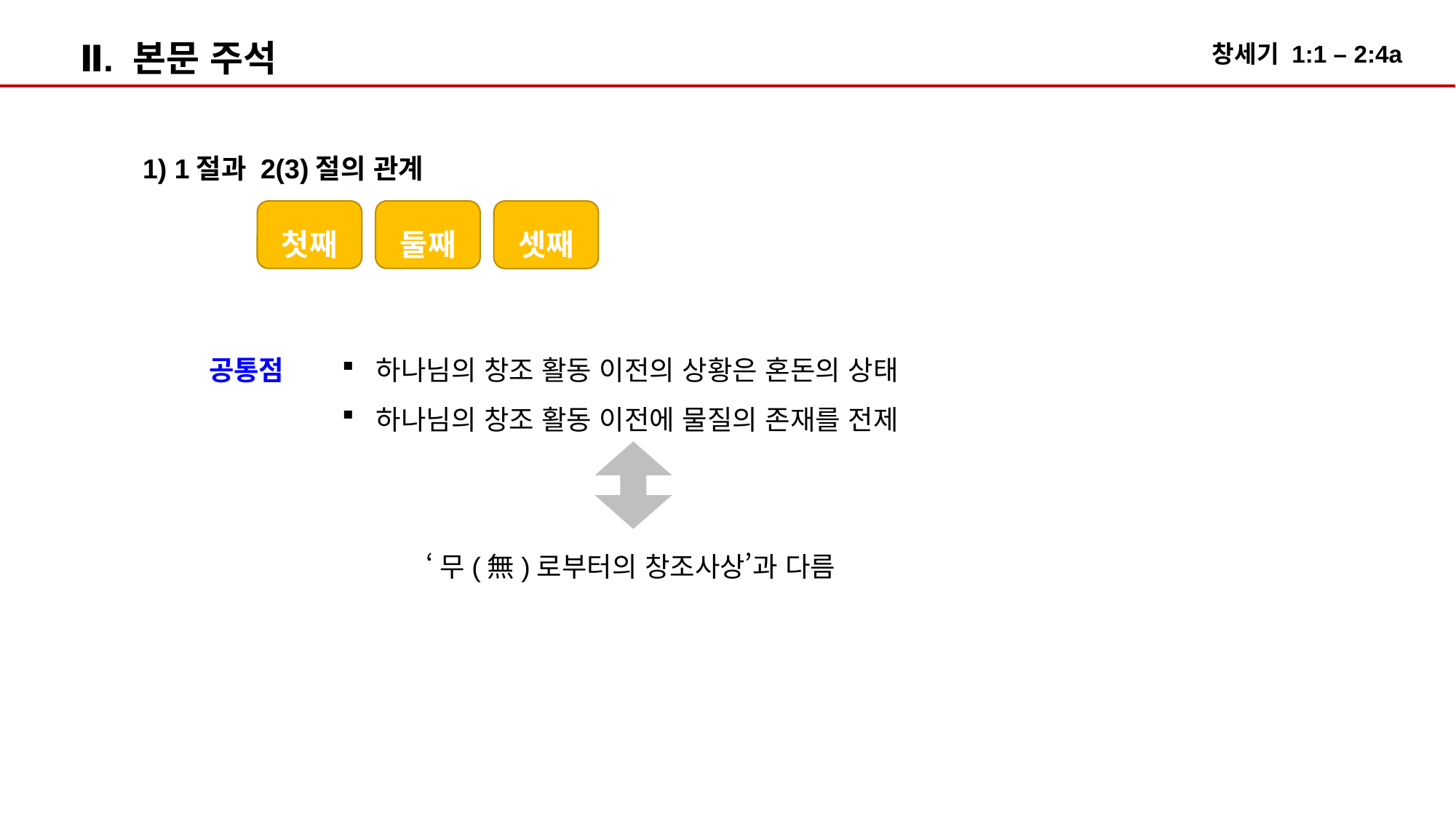

Ⅱ. 본문 주석
1) 1절과 2(3)절의 관계
첫째
둘째
셋째
하나님의 창조 활동 이전의 상황은 혼돈의 상태
하나님의 창조 활동 이전에 물질의 존재를 전제

           ‘무(無)로부터의 창조사상’과 다름
공통점